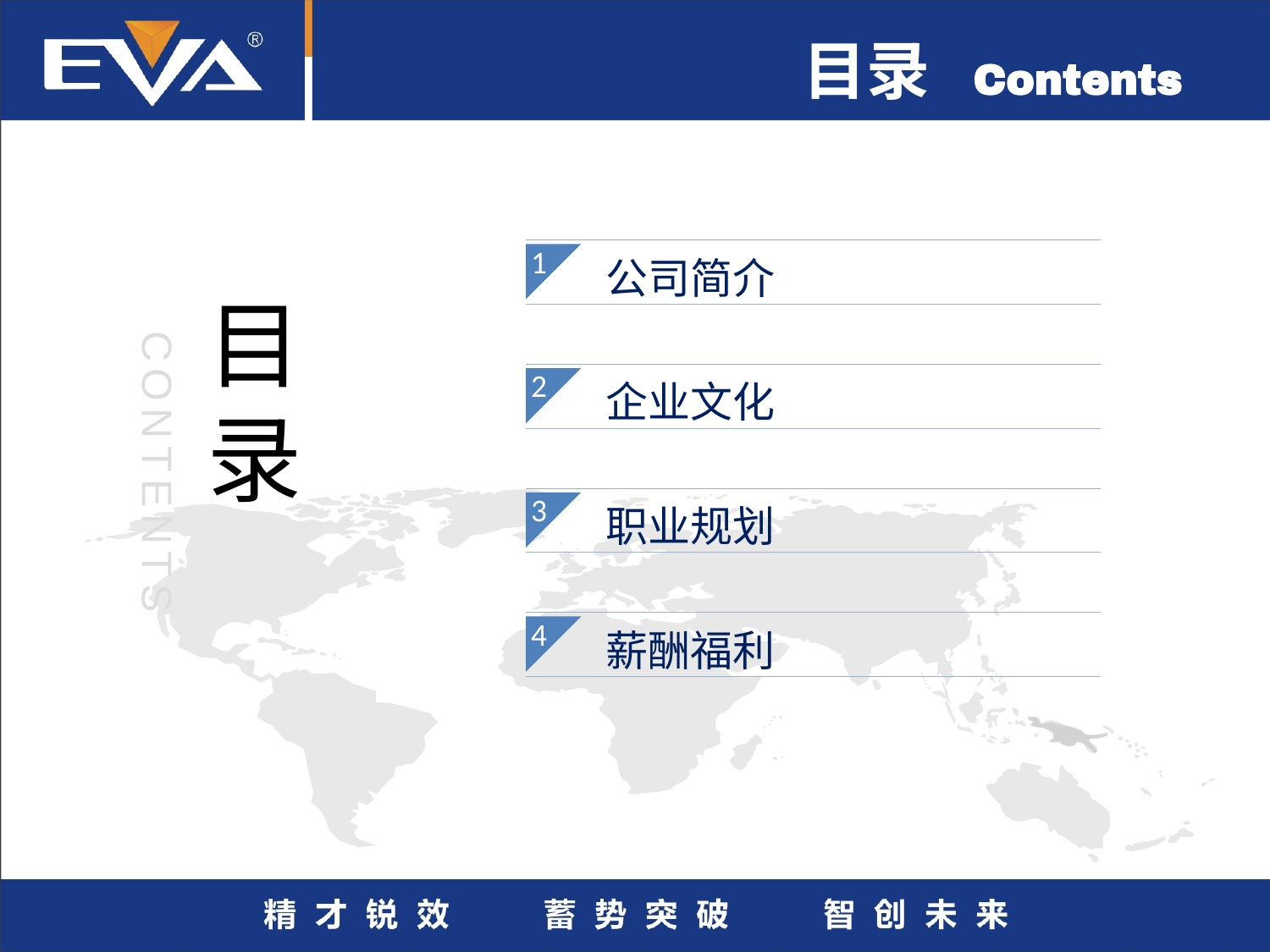

目录  Contents
目
录
公司简介
1
企业文化
2
CONTENTS

职业规划
3
薪酬福利
4